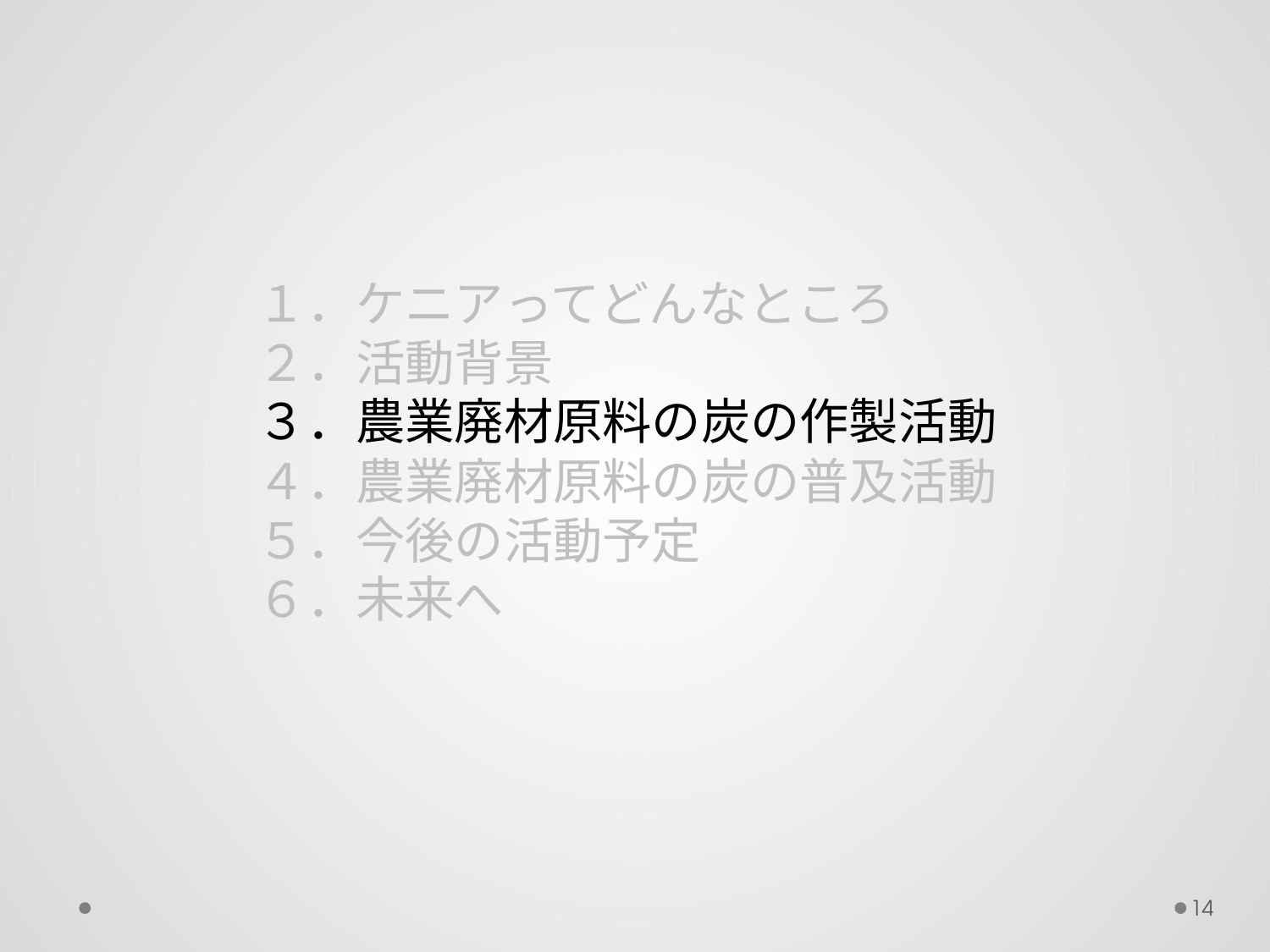

１．ケニアってどんなところ
２．活動背景
３．農業廃材原料の炭の作製活動
４．農業廃材原料の炭の普及活動
５．今後の活動予定
６．未来へ
14